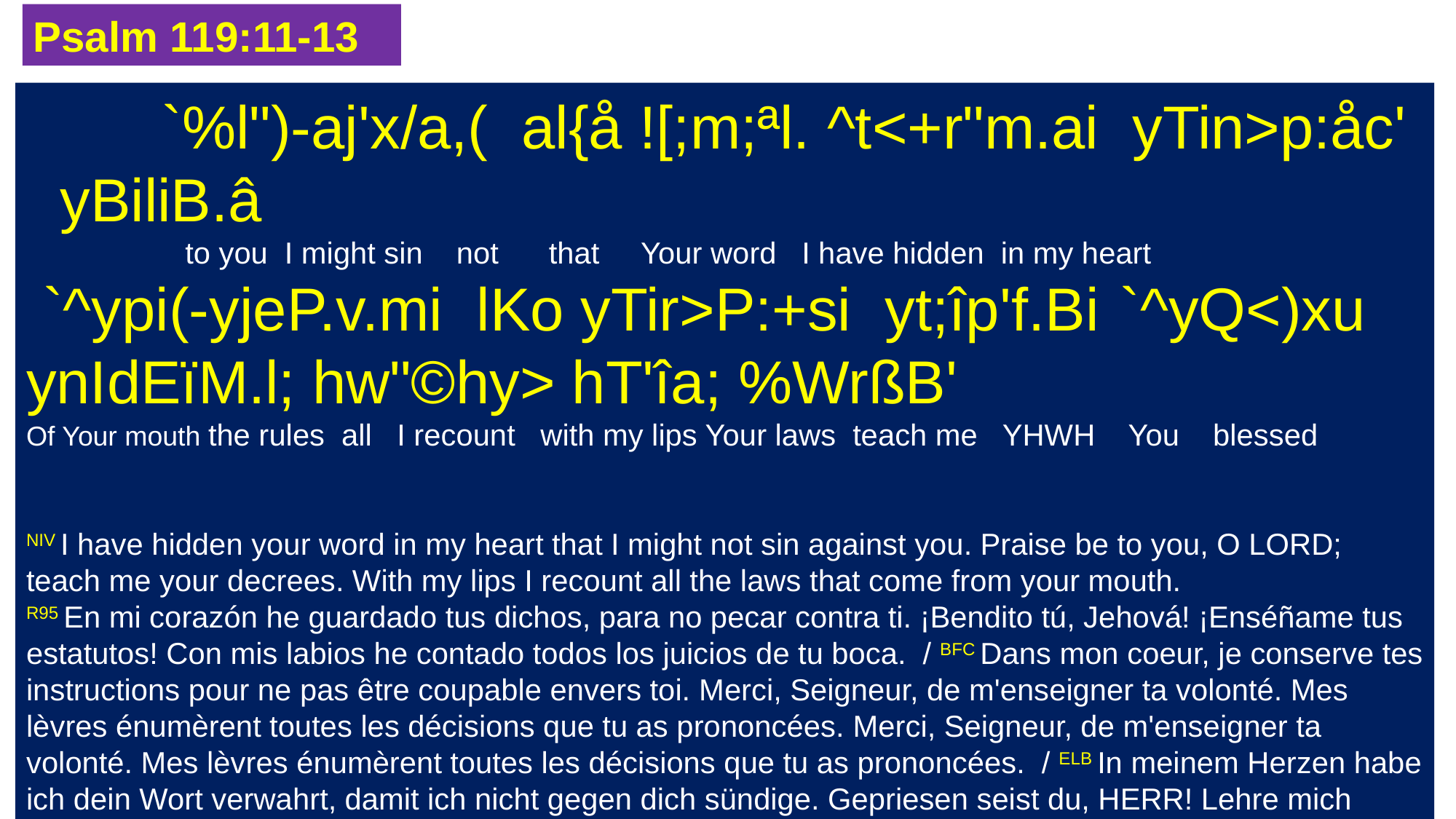

Psalm 119:11-13
         `%l")-aj'x/a,(  al{å ![;m;ªl. ^t<+r"m.ai  yTin>p:åc'   yBiliB.â
                   to you  I might sin    not      that     Your word   I have hidden  in my heart
 `^ypi(-yjeP.v.mi  lKo yTir>P:+si  yt;îp'f.Bi  `^yQ<)xu  ynIdEïM.l; hw"©hy> hT'îa; %WrßB'
Of Your mouth the rules  all   I recount   with my lips Your laws  teach me   YHWH    You    blessed

NIV I have hidden your word in my heart that I might not sin against you. Praise be to you, O LORD; teach me your decrees. With my lips I recount all the laws that come from your mouth.
R95 En mi corazón he guardado tus dichos, para no pecar contra ti. ¡Bendito tú, Jehová! ¡Enséñame tus estatutos! Con mis labios he contado todos los juicios de tu boca.  / BFC Dans mon coeur, je conserve tes instructions pour ne pas être coupable envers toi. Merci, Seigneur, de m'enseigner ta volonté. Mes lèvres énumèrent toutes les décisions que tu as prononcées. Merci, Seigneur, de m'enseigner ta volonté. Mes lèvres énumèrent toutes les décisions que tu as prononcées.  / ELB In meinem Herzen habe ich dein Wort verwahrt, damit ich nicht gegen dich sündige. Gepriesen seist du, HERR! Lehre mich deine Ordnungen! Mit meinen Lippen habe ich erzählt alle Bestimmungen deines Mundes.
KOR 내가 주께 범죄치 아니하려 하여 주의 말씀을 내 마음에 두었나이다. 찬송을 받으실 여호와여 주의 율례를 내게 가르치소서. 주의 입의 모든 규례를 나의 입술로 선포하였으며.  / CUV 我將你的話藏在心裡、免得我得罪你。耶和華阿、你是應當稱頌的．求你將你的律例教訓我。我用嘴唇傳揚你口中的一切典章。